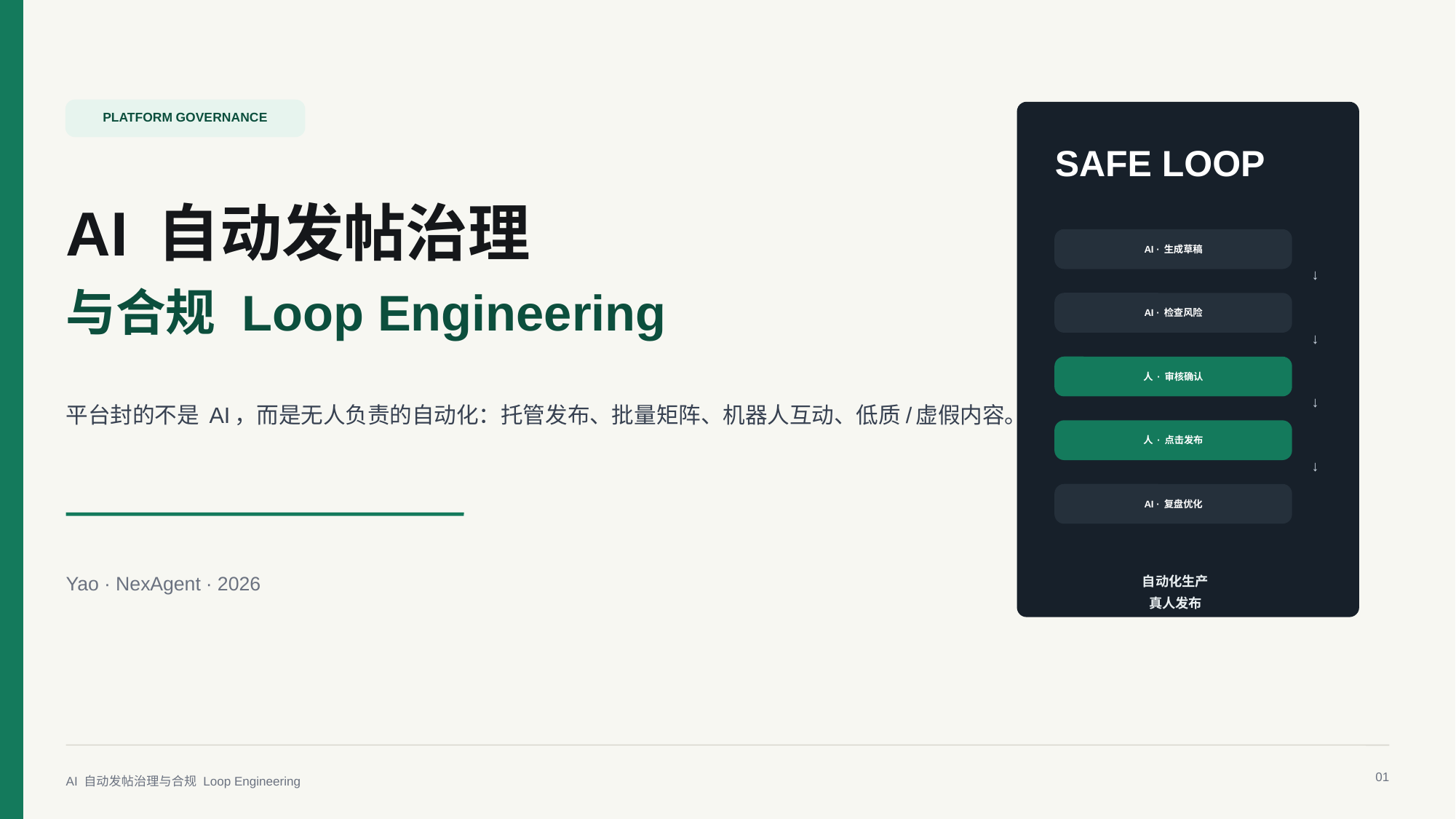

PLATFORM GOVERNANCE
SAFE LOOP
AI 自动发帖治理

AI · 生成草稿
↓
与合规 Loop Engineering

AI · 检查风险
↓

人 · 审核确认
↓
平台封的不是 AI，而是无人负责的自动化：托管发布、批量矩阵、机器人互动、低质/虚假内容。

人 · 点击发布
↓

AI · 复盘优化

自动化生产
真人发布
Yao · NexAgent · 2026

AI 自动发帖治理与合规 Loop Engineering
01